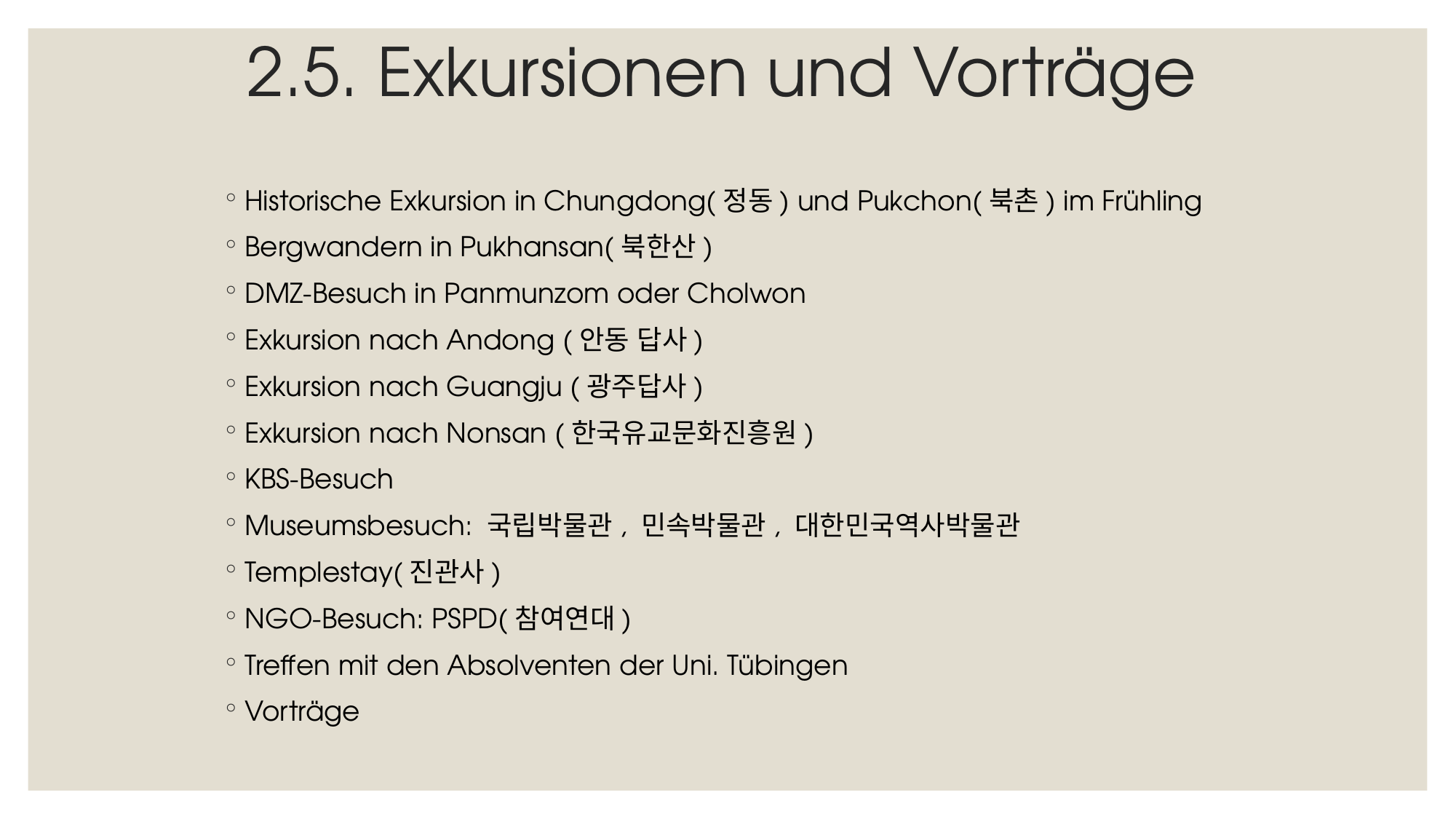

# 2.5. Exkursionen und Vorträge
Historische Exkursion in Chungdong(정동) und Pukchon(북촌) im Frühling
Bergwandern in Pukhansan(북한산)
DMZ-Besuch in Panmunzom oder Cholwon
Exkursion nach Andong (안동 답사)
Exkursion nach Guangju (광주답사)
Exkursion nach Nonsan (한국유교문화진흥원)
KBS-Besuch
Museumsbesuch: 국립박물관, 민속박물관, 대한민국역사박물관
Templestay(진관사)
NGO-Besuch: PSPD(참여연대)
Treffen mit den Absolventen der Uni. Tübingen
Vorträge